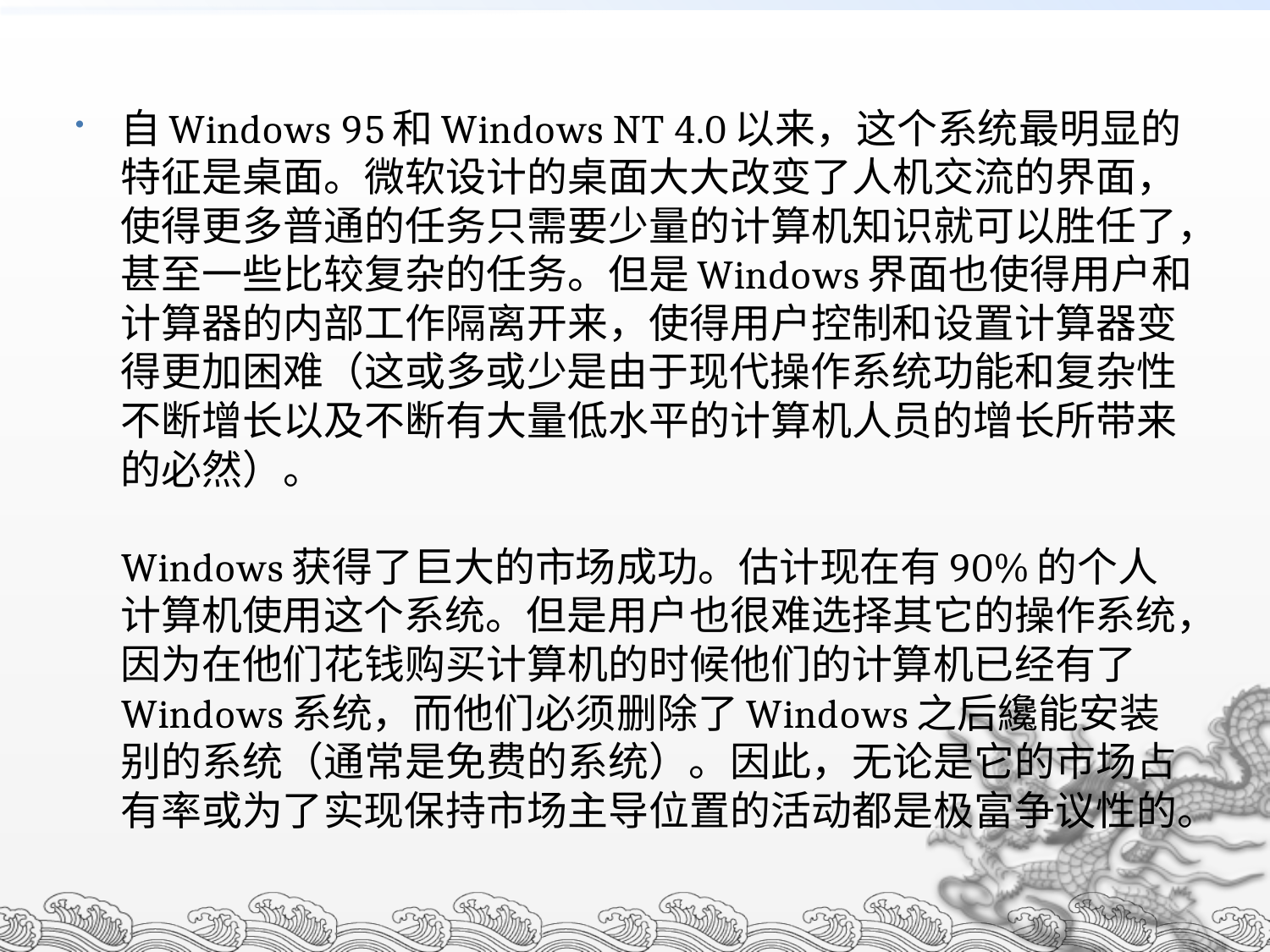

自Windows 95和Windows NT 4.0以来，这个系统最明显的特征是桌面。微软设计的桌面大大改变了人机交流的界面，使得更多普通的任务只需要少量的计算机知识就可以胜任了，甚至一些比较复杂的任务。但是Windows界面也使得用户和计算器的内部工作隔离开来，使得用户控制和设置计算器变得更加困难（这或多或少是由于现代操作系统功能和复杂性不断增长以及不断有大量低水平的计算机人员的增长所带来的必然）。
Windows获得了巨大的市场成功。估计现在有90%的个人计算机使用这个系统。但是用户也很难选择其它的操作系统，因为在他们花钱购买计算机的时候他们的计算机已经有了Windows系统，而他们必须删除了Windows之后纔能安装别的系统（通常是免费的系统）。因此，无论是它的市场占有率或为了实现保持市场主导位置的活动都是极富争议性的。